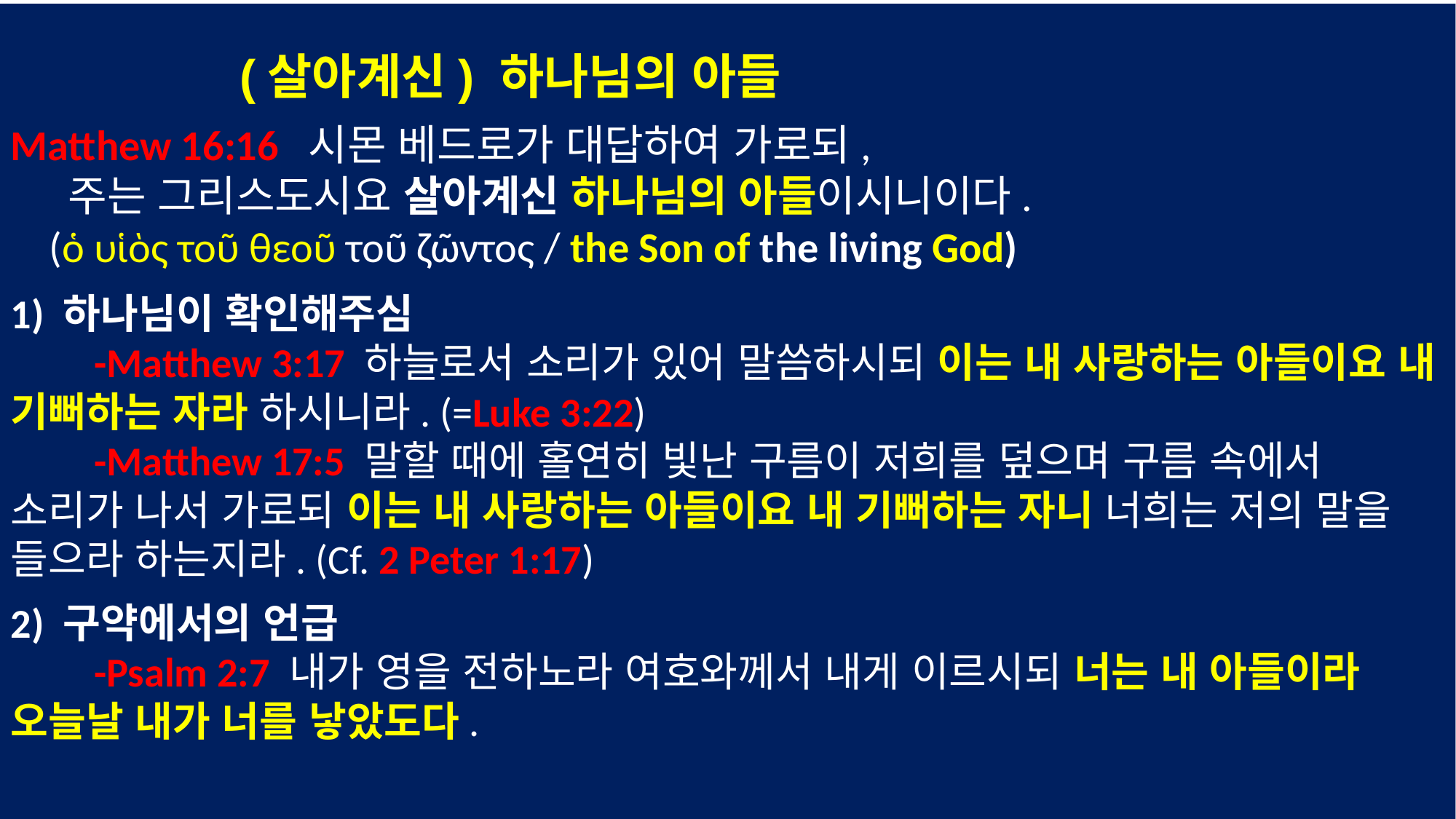

(살아계신) 하나님의 아들

Matthew 16:16  시몬 베드로가 대답하여 가로되,
    주는 그리스도시요 살아계신 하나님의 아들이시니이다.
    (ὁ υἱὸς τοῦ θεοῦ τοῦ ζῶντος / the Son of the living God)

1) 하나님이 확인해주심
         -Matthew 3:17 하늘로서 소리가 있어 말씀하시되 이는 내 사랑하는 아들이요 내 기뻐하는 자라 하시니라. (=Luke 3:22)
         -Matthew 17:5 말할 때에 홀연히 빛난 구름이 저희를 덮으며 구름 속에서 소리가 나서 가로되 이는 내 사랑하는 아들이요 내 기뻐하는 자니 너희는 저의 말을 들으라 하는지라. (Cf. 2 Peter 1:17)

2) 구약에서의 언급
         -Psalm 2:7 내가 영을 전하노라 여호와께서 내게 이르시되 너는 내 아들이라 오늘날 내가 너를 낳았도다.